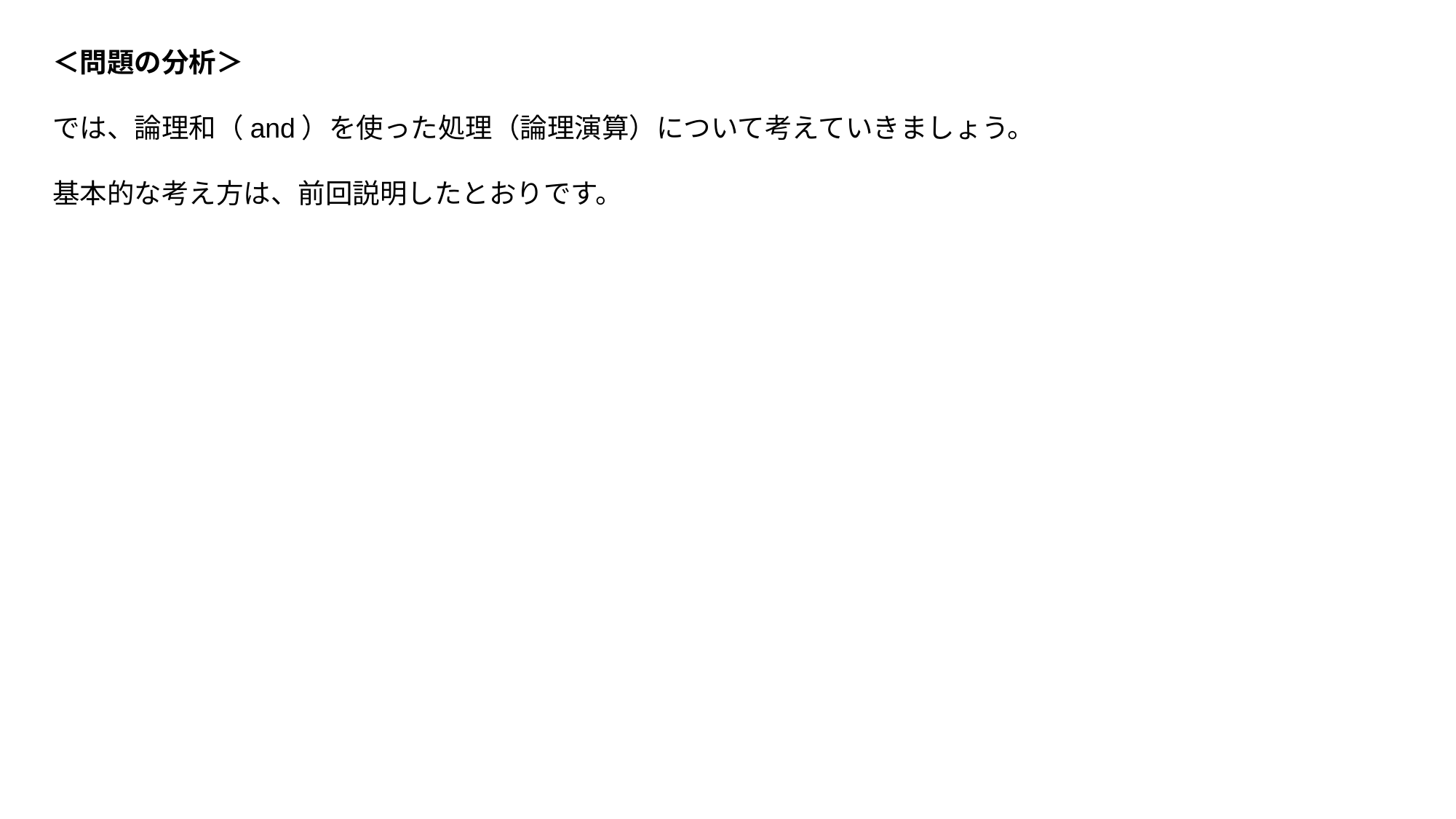

＜問題の分析＞

では、論理和（and）を使った処理（論理演算）について考えていきましょう。

基本的な考え方は、前回説明したとおりです。